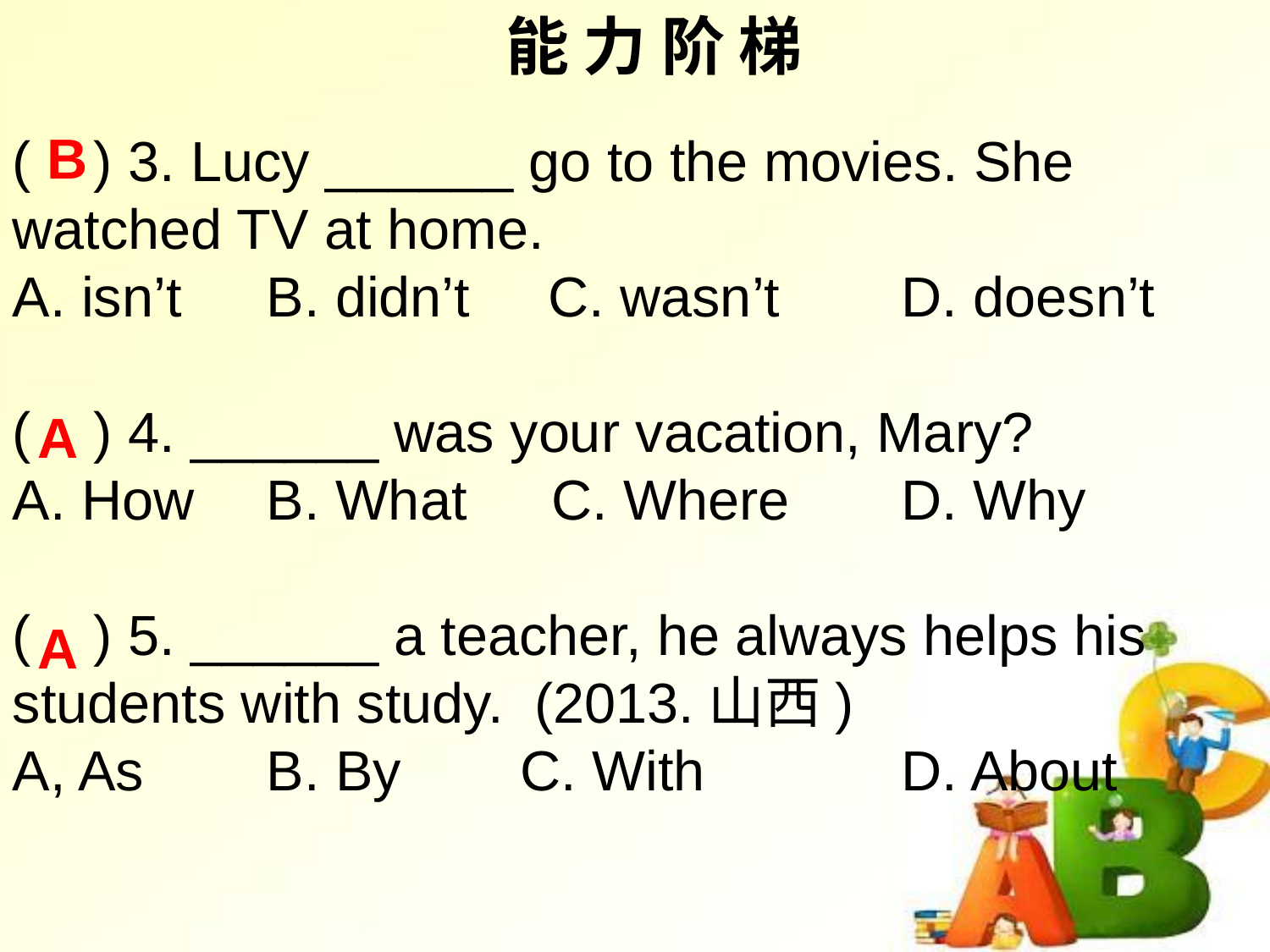

能 力 阶 梯
B
(    ) 3. Lucy ______ go to the movies. She watched TV at home.
A. isn’t   	B. didn’t     C. wasn’t 	D. doesn’t

(    ) 4. ______ was your vacation, Mary?
A. How   	B. What  	  C. Where 	D. Why

(    ) 5. ______ a teacher, he always helps his students with study.  (2013.山西)
A, As   	B. By	C. With 		D. About
A
A